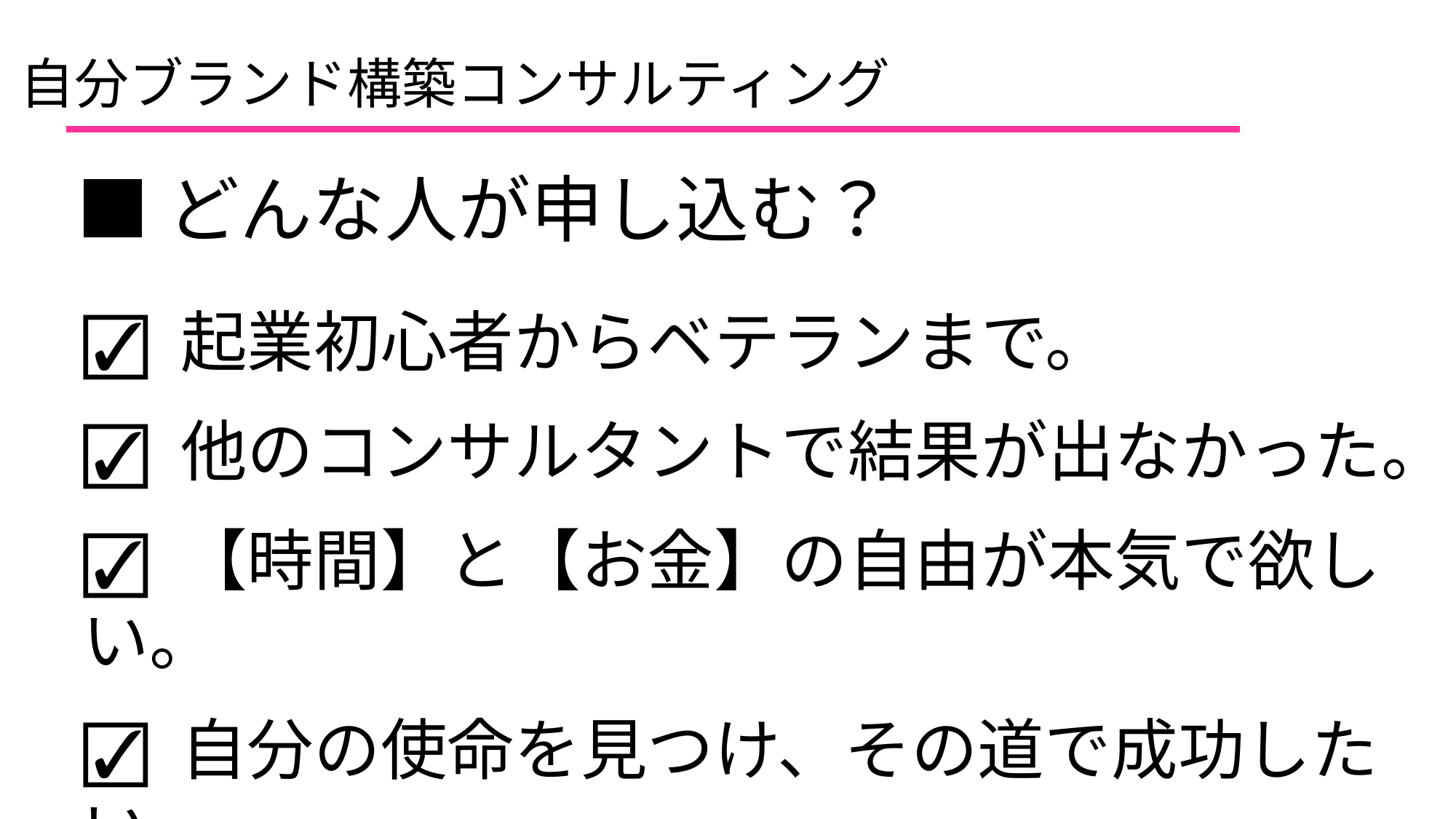

自分ブランド構築コンサルティング
■どんな人が申し込む？
☑ 起業初心者からベテランまで。

☑ 他のコンサルタントで結果が出なかった。

☑ 【時間】と【お金】の自由が本気で欲しい。

☑ 自分の使命を見つけ、その道で成功したい。